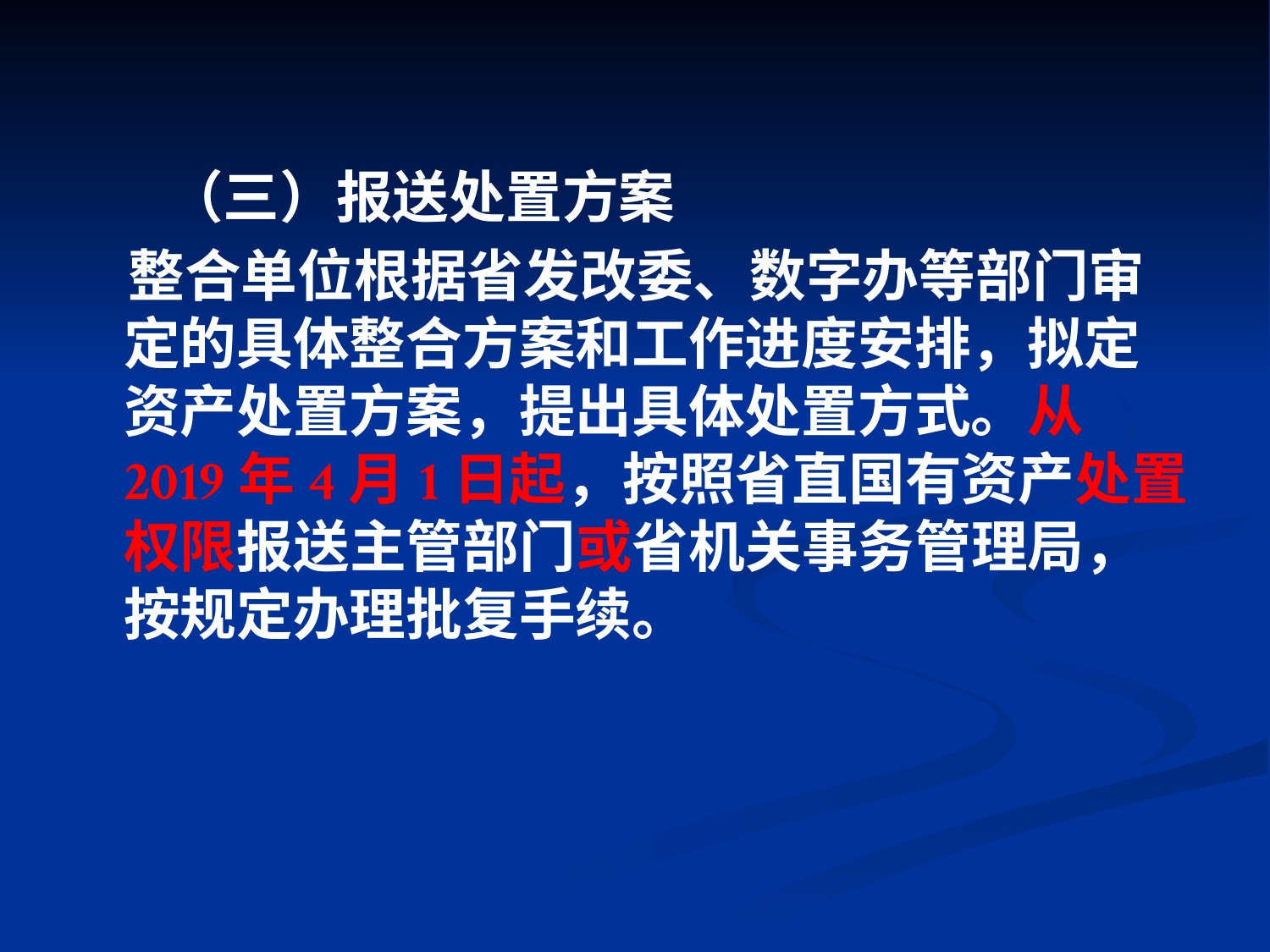

（三）报送处置方案
   整合单位根据省发改委、数字办等部门审定的具体整合方案和工作进度安排，拟定资产处置方案，提出具体处置方式。从2019年4月1日起，按照省直国有资产处置权限报送主管部门或省机关事务管理局，按规定办理批复手续。
6